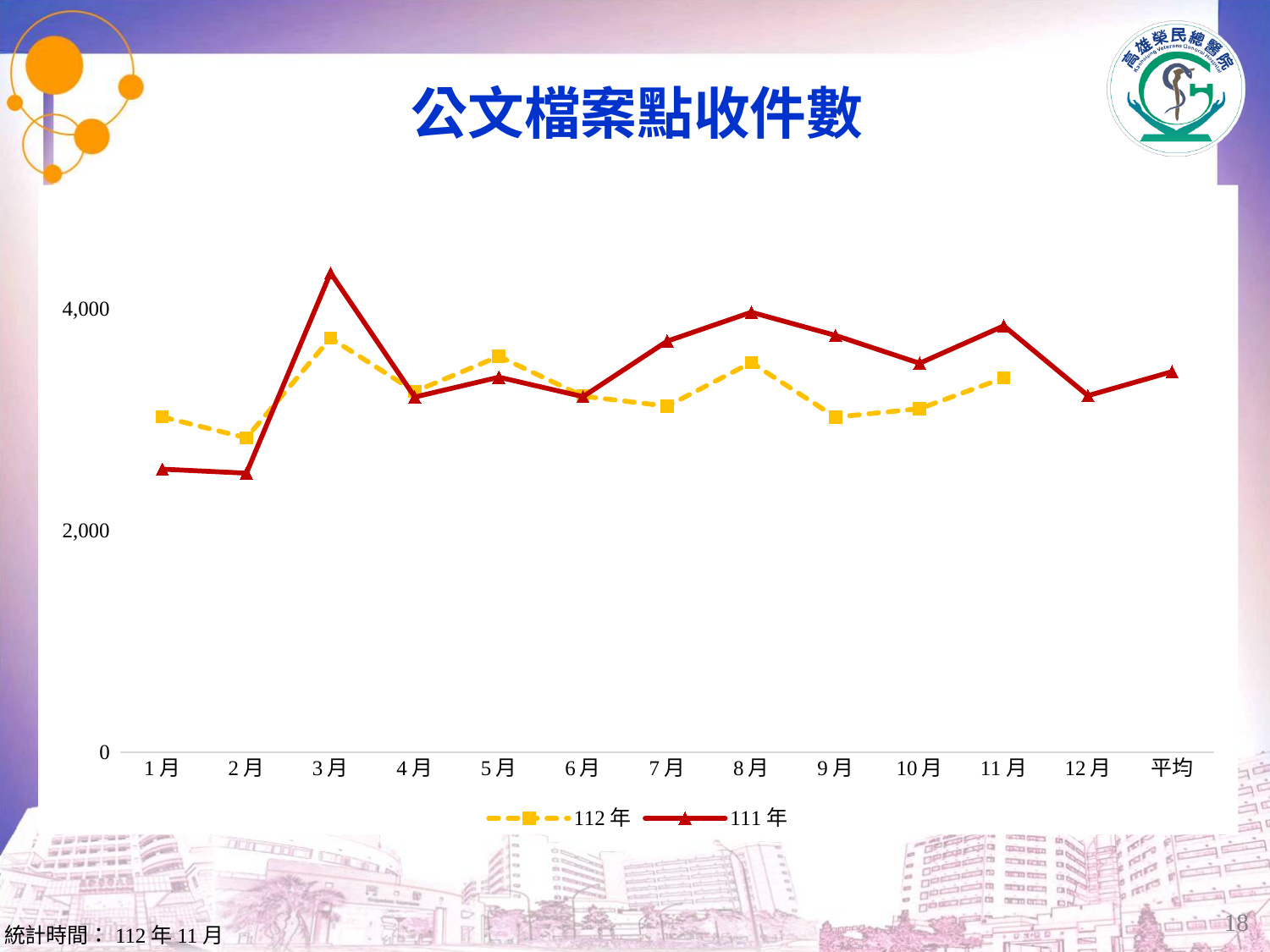

# 公文檔案點收件數

### Chart

| Category |  |  |
|---|---|---|
| 1月 | 3025.0 | 2554.0 |
| 2月 | 2836.0 | 2518.0 |
| 3月 | 3736.0 | 4324.0 |
| 4月 | 3254.0 | 3204.0 |
| 5月 | 3571.0 | 3383.0 |
| 6月 | 3212.0 | 3208.0 |
| 7月 | 3122.0 | 3708.0 |
| 8月 | 3515.0 | 3969.0 |
| 9月 | 3023.0 | 3760.0 |
| 10月 | 3099.0 | 3509.0 |
| 11月 | 3377.0 | 3846.0 |
| 12月 | None | 3217.0 |
| 平均 | None | 3433.333333333335 |
18
統計時間：112年11月